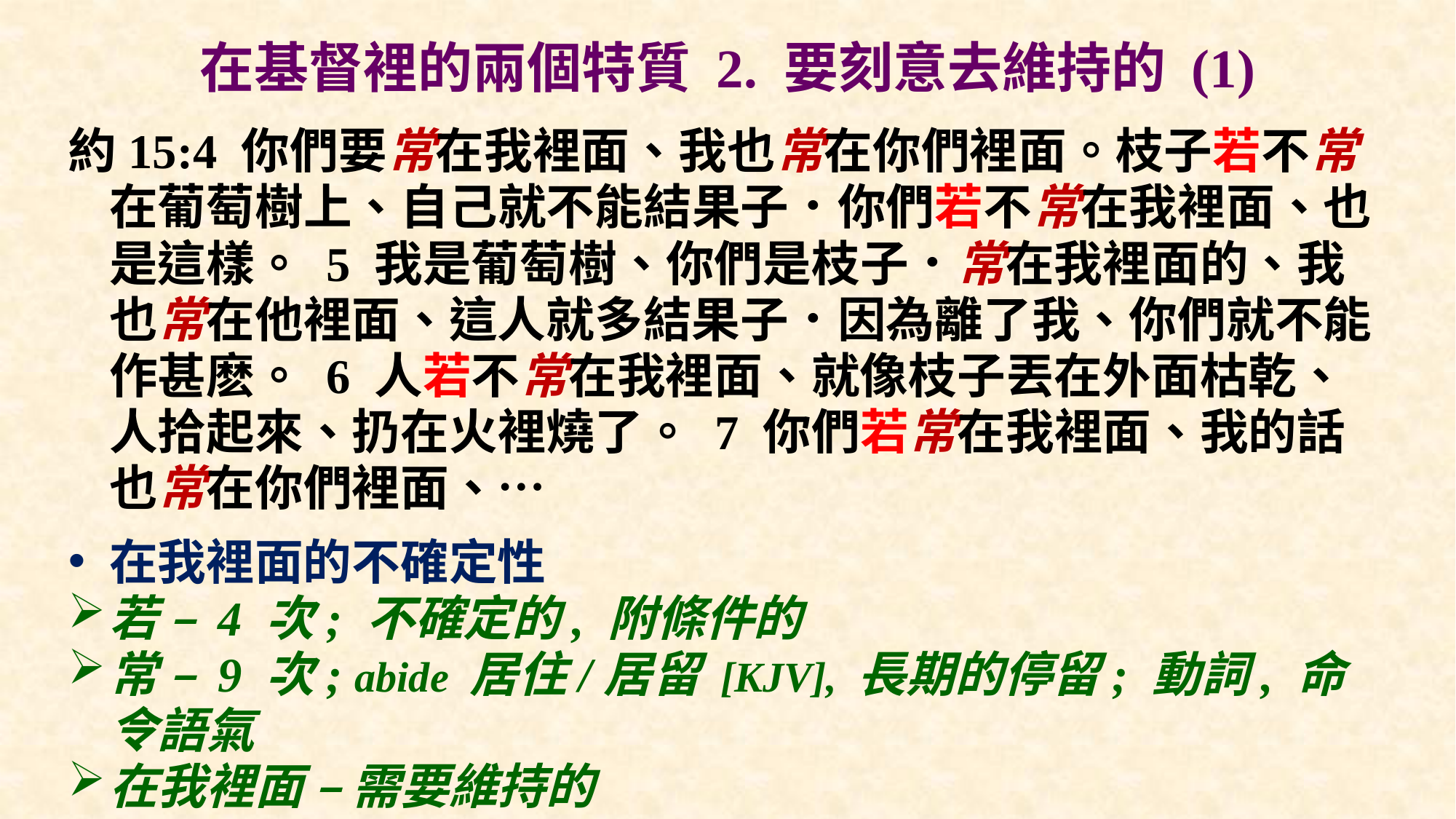

# 在基督裡的兩個特質 2. 要刻意去維持的 (1)
約15:4 你們要常在我裡面、我也常在你們裡面。枝子若不常在葡萄樹上、自己就不能結果子．你們若不常在我裡面、也是這樣。 5 我是葡萄樹、你們是枝子．常在我裡面的、我也常在他裡面、這人就多結果子．因為離了我、你們就不能作甚麽。 6 人若不常在我裡面、就像枝子丟在外面枯乾、人拾起來、扔在火裡燒了。 7 你們若常在我裡面、我的話也常在你們裡面、…
在我裡面的不確定性
若 – 4 次; 不確定的, 附條件的
常 – 9 次; abide 居住/居留 [KJV], 長期的停留; 動詞, 命令語氣
在我裡面 – 需要維持的